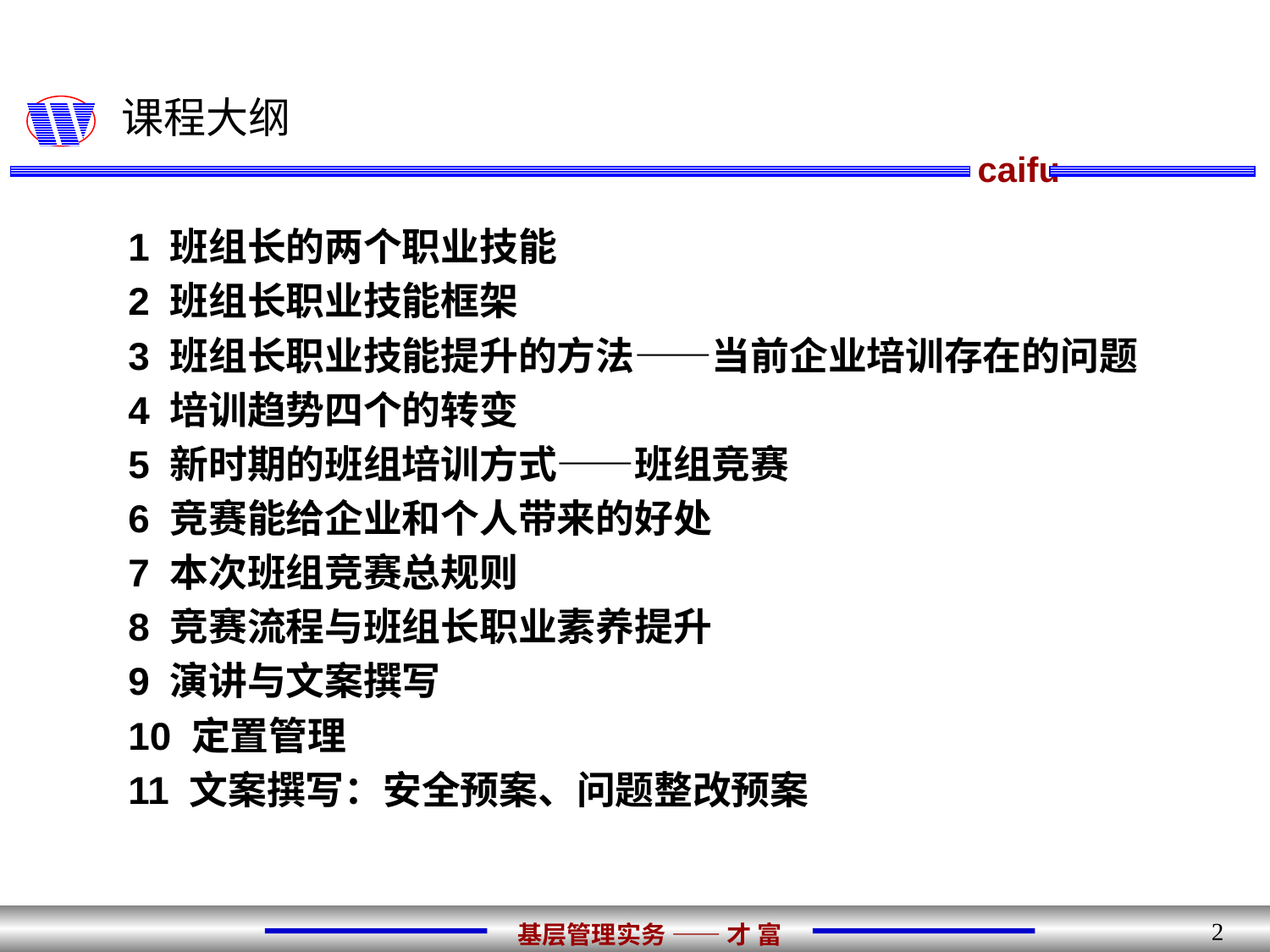

# 课程大纲
1 班组长的两个职业技能
2 班组长职业技能框架
3 班组长职业技能提升的方法——当前企业培训存在的问题
4 培训趋势四个的转变
5 新时期的班组培训方式——班组竞赛
6 竞赛能给企业和个人带来的好处
7 本次班组竞赛总规则
8 竞赛流程与班组长职业素养提升
9 演讲与文案撰写
10 定置管理
11 文案撰写：安全预案、问题整改预案